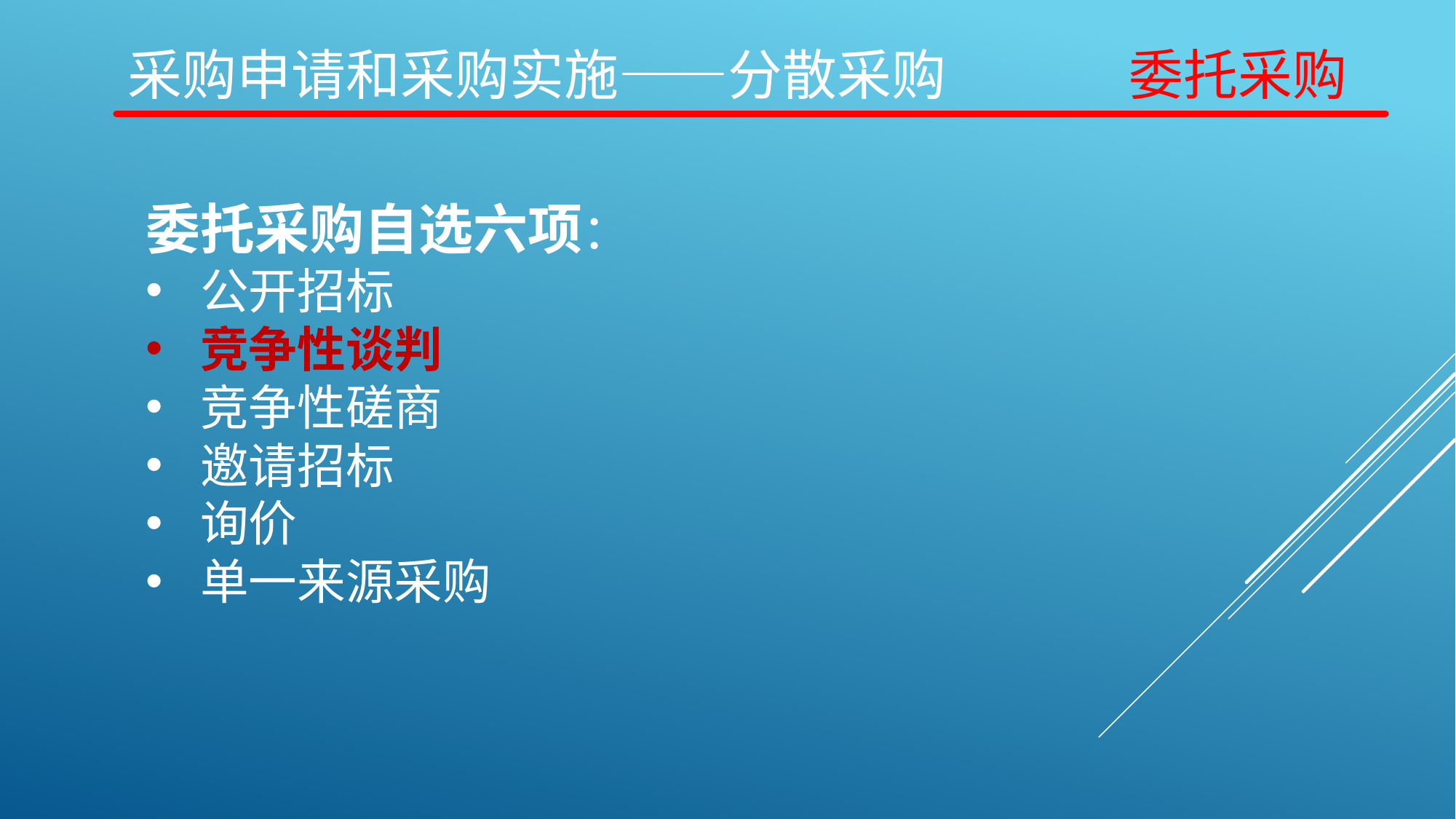

# 采购申请和采购实施——分散采购               委托采购
委托采购自选六项：
公开招标
竞争性谈判
竞争性磋商
邀请招标
询价
单一来源采购